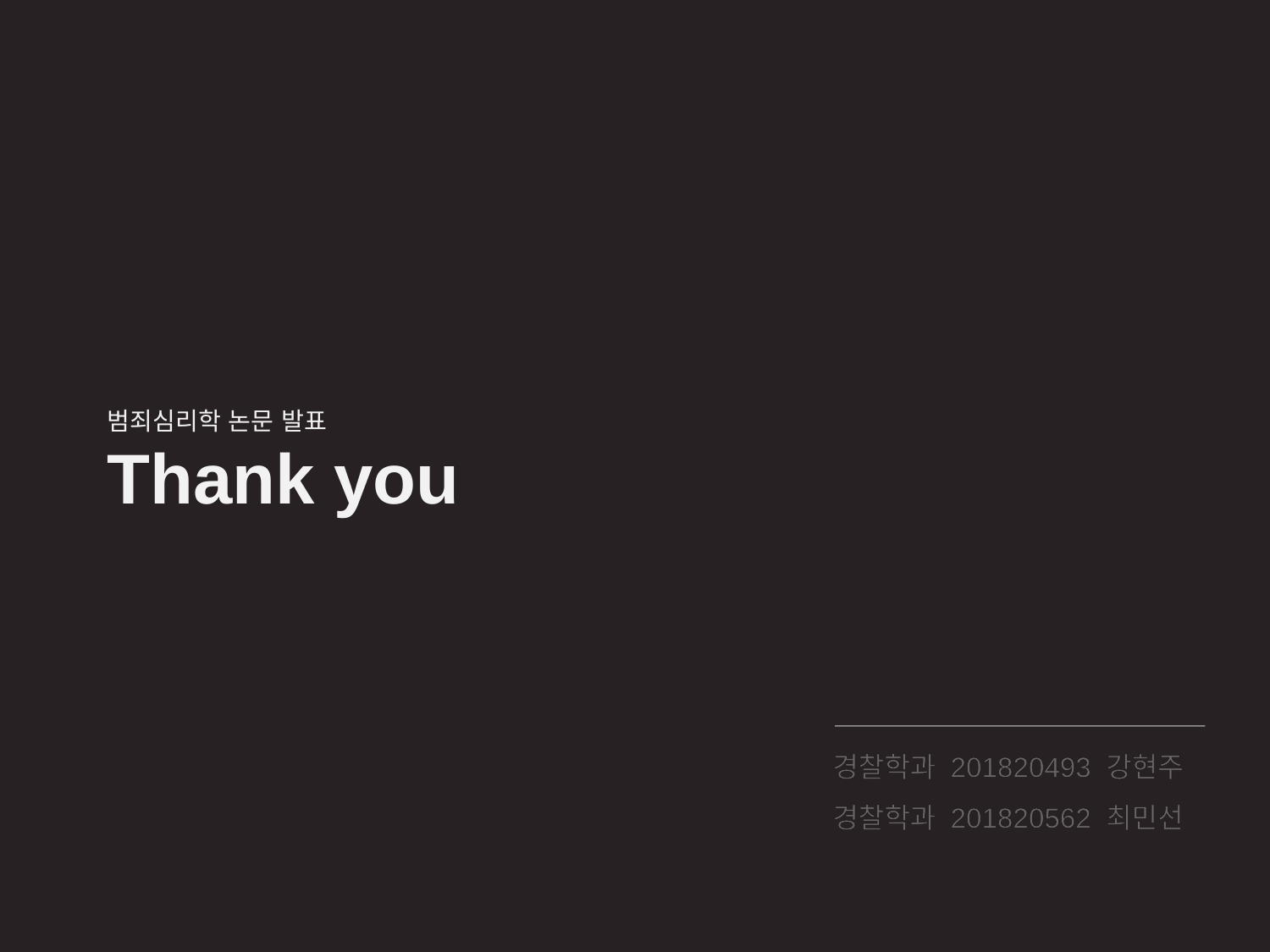

범죄심리학 논문 발표
Thank you
경찰학과 201820493 강현주
경찰학과 201820562 최민선